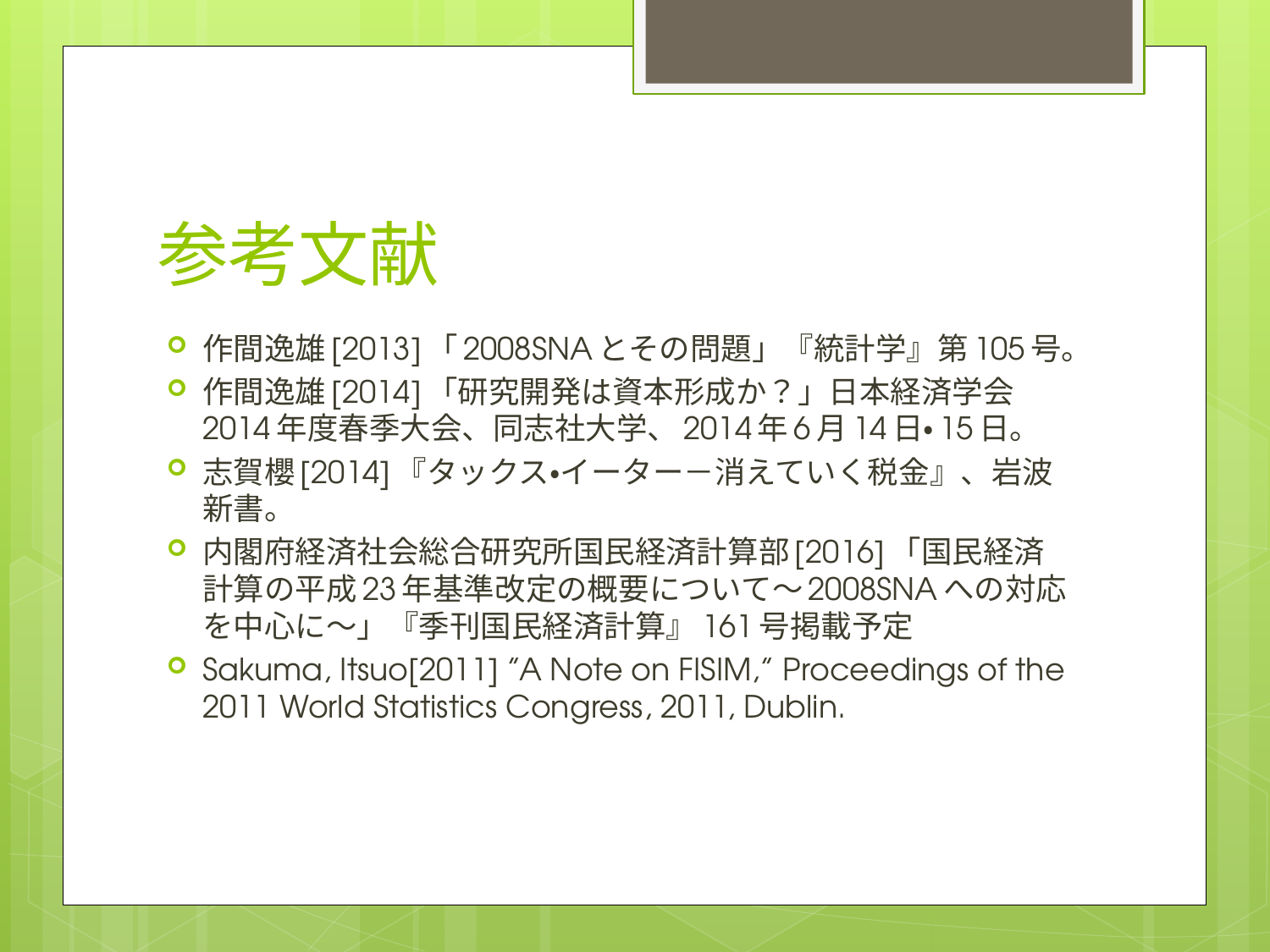

# 参考文献
作間逸雄[2013]「2008SNAとその問題」『統計学』第105号。
作間逸雄[2014]「研究開発は資本形成か？」日本経済学会2014年度春季大会、同志社大学、2014年6月14日・15日。
志賀櫻[2014]『タックス・イーター－消えていく税金』、岩波新書。
内閣府経済社会総合研究所国民経済計算部[2016]「国民経済計算の平成23年基準改定の概要について～2008SNAへの対応を中心に～」『季刊国民経済計算』161号掲載予定
Sakuma, Itsuo[2011] ”A Note on FISIM,” Proceedings of the 2011 World Statistics Congress, 2011, Dublin.